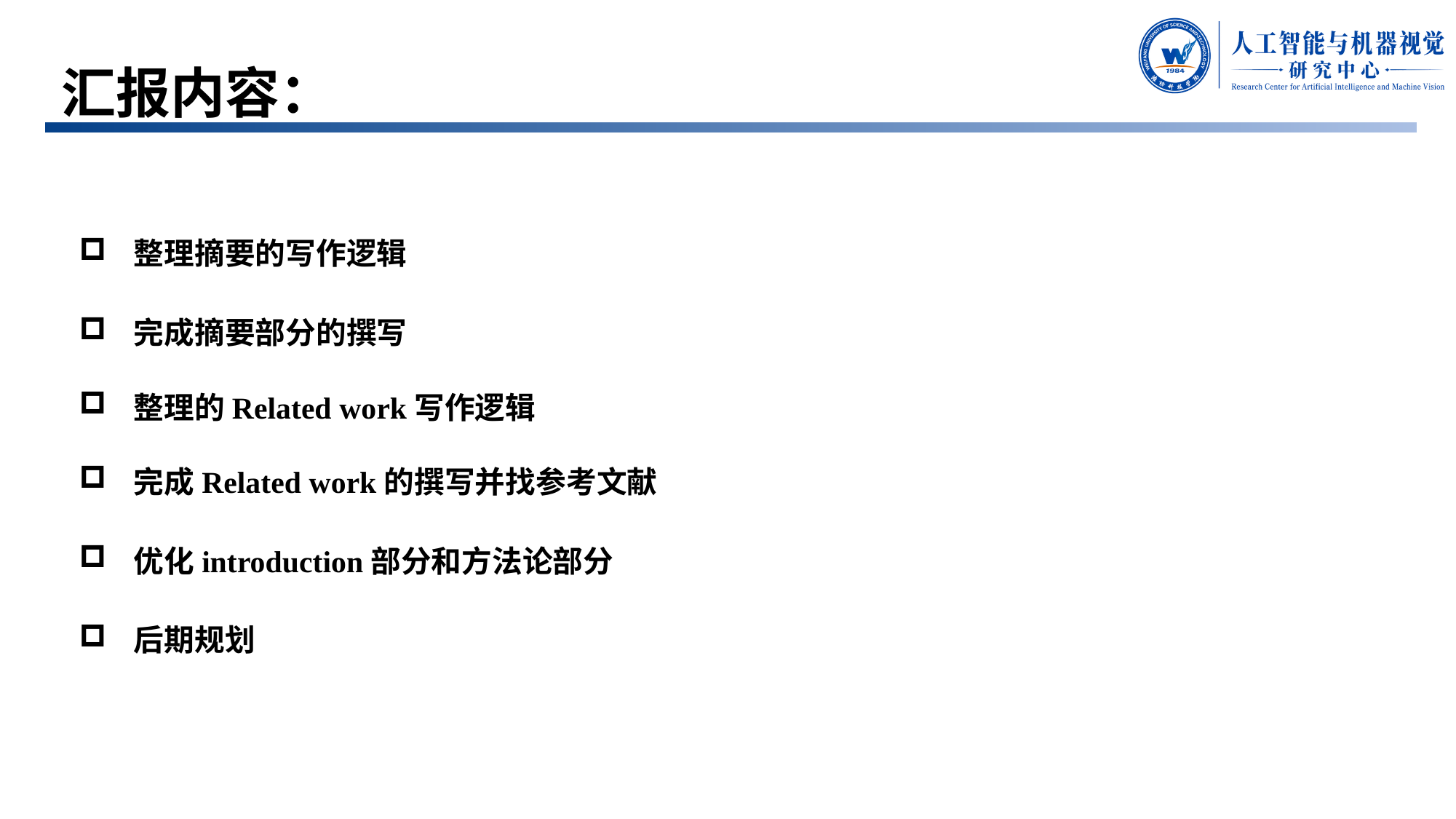

# 汇报内容：
整理摘要的写作逻辑
完成摘要部分的撰写
整理的Related work写作逻辑
完成Related work的撰写并找参考文献

优化introduction部分和方法论部分

后期规划